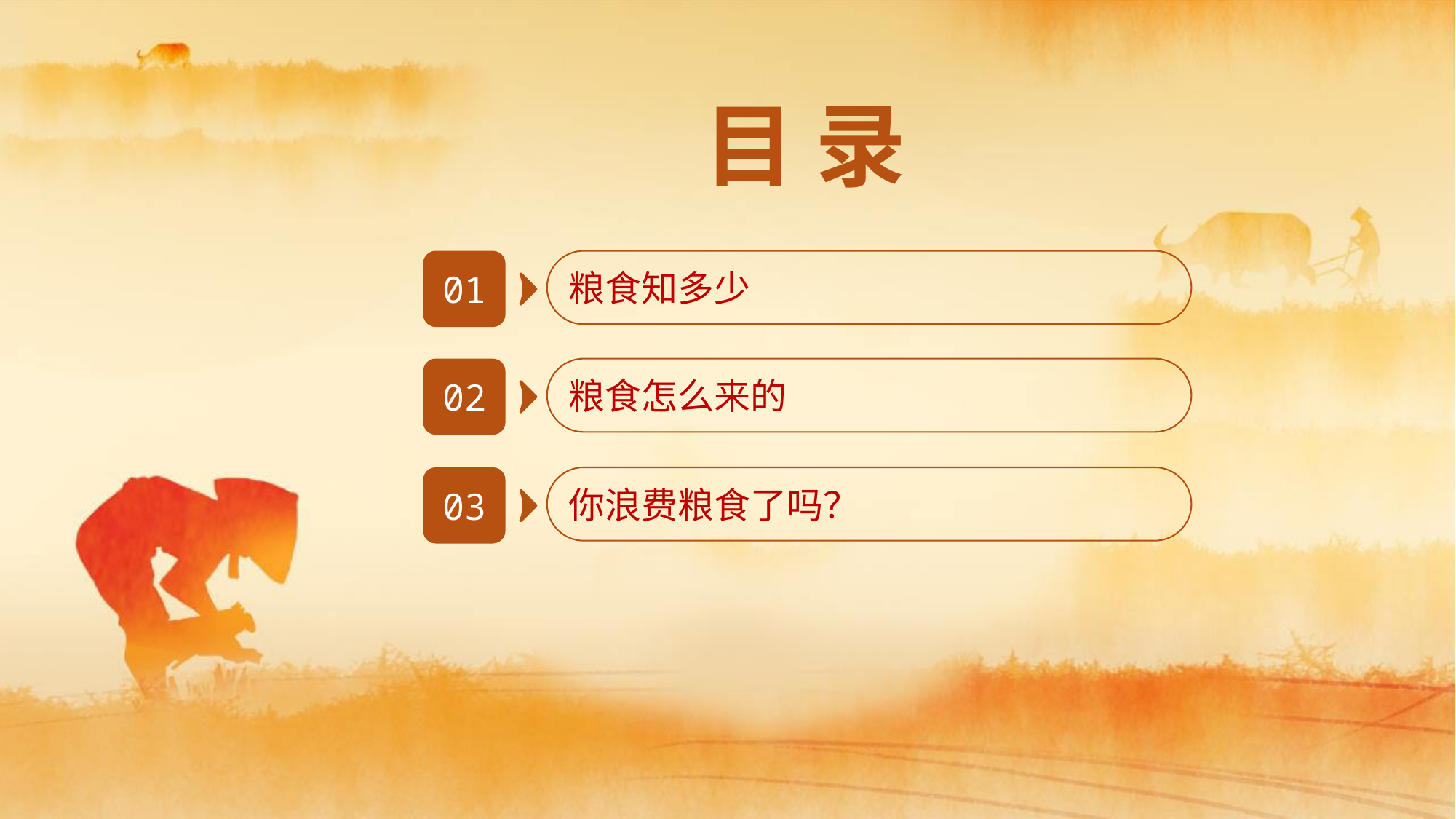

目 录
01
粮食知多少

02
粮食怎么来的

03
你浪费粮食了吗？